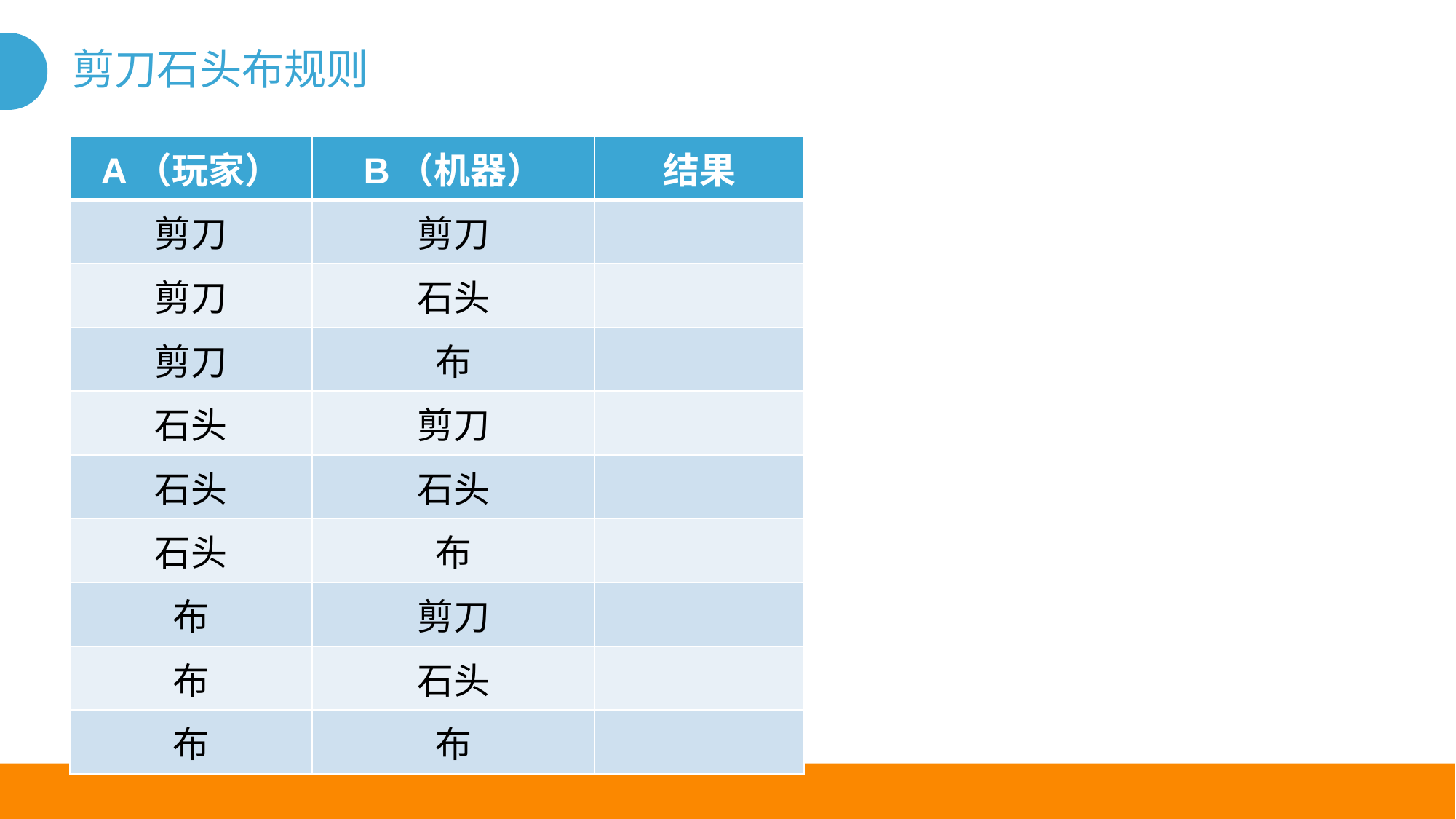

# 剪刀石头布规则
| A（玩家） | B（机器） | 结果 |
| --- | --- | --- |
| 剪刀 | 剪刀 |  |
| 剪刀 | 石头 |  |
| 剪刀 | 布 |  |
| 石头 | 剪刀 |  |
| 石头 | 石头 |  |
| 石头 | 布 |  |
| 布 | 剪刀 |  |
| 布 | 石头 |  |
| 布 | 布 |  |